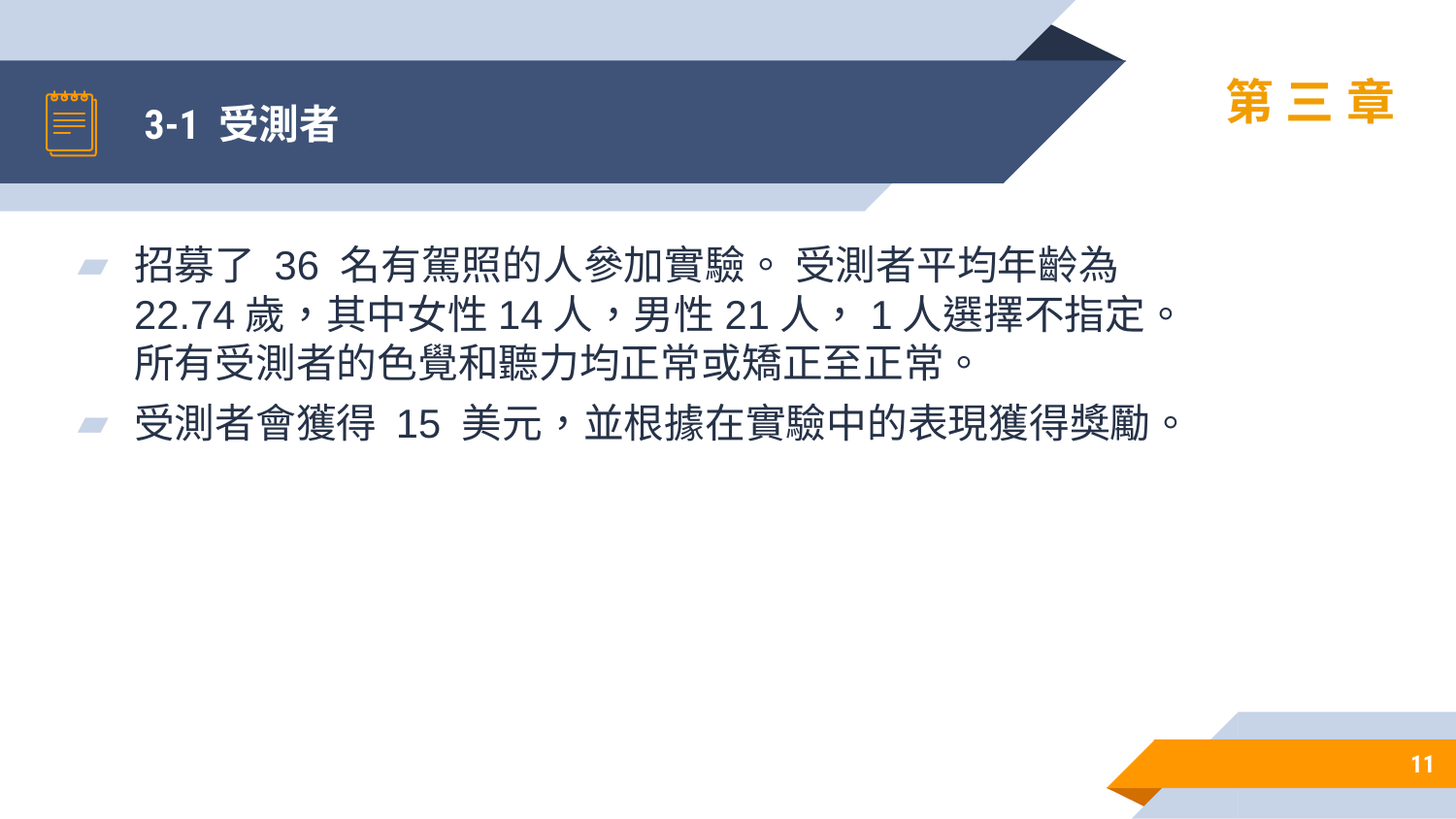

# 3-1 受測者
第三章

招募了 36 名有駕照的人參加實驗。 受測者平均年齡為22.74歲，其中女性14人，男性21人，1人選擇不指定。 所有受測者的色覺和聽力均正常或矯正至正常。
受測者會獲得 15 美元，並根據在實驗中的表現獲得獎勵。
11